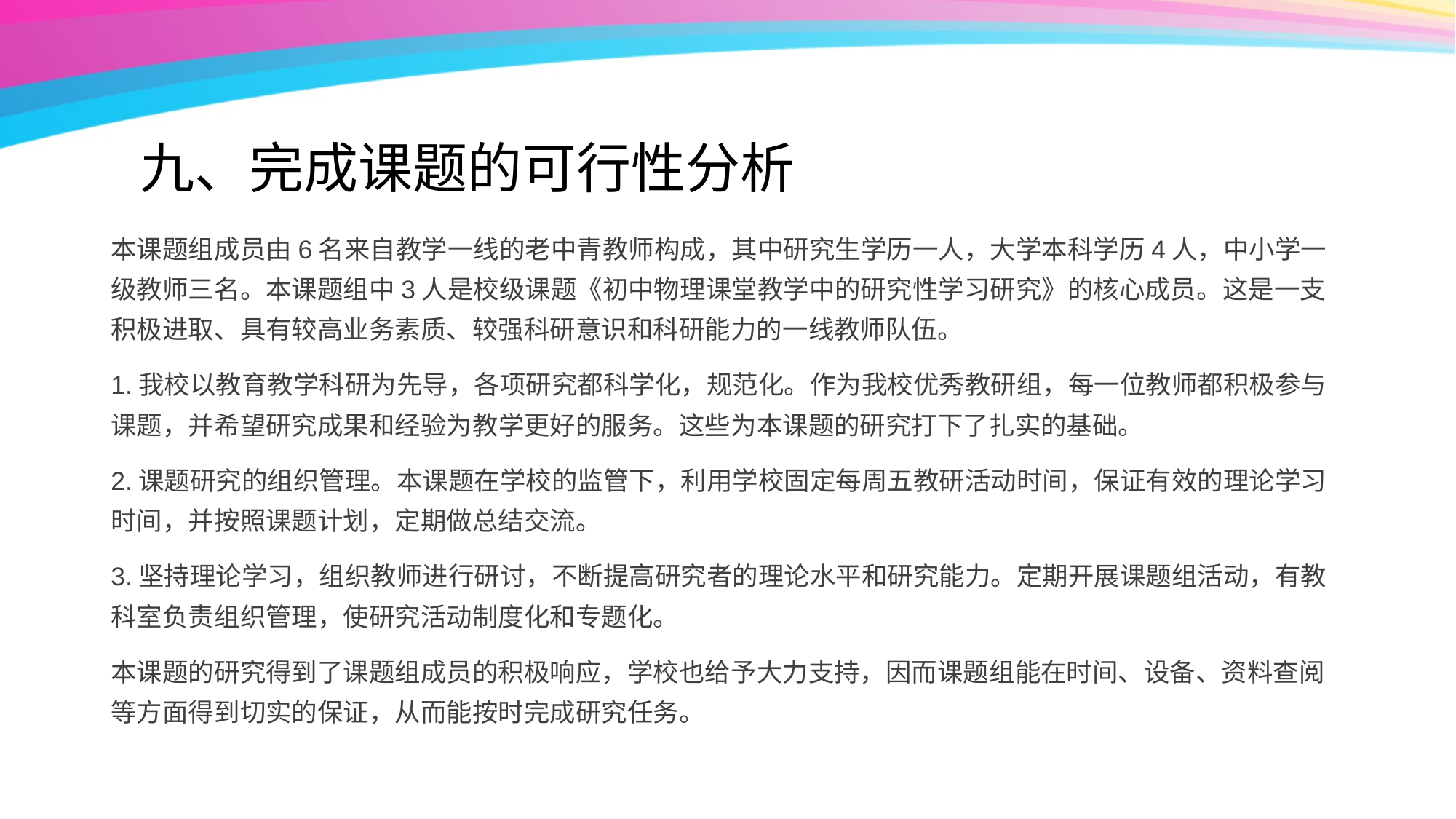

# 九、完成课题的可行性分析
本课题组成员由6名来自教学一线的老中青教师构成，其中研究生学历一人，大学本科学历4人，中小学一级教师三名。本课题组中3人是校级课题《初中物理课堂教学中的研究性学习研究》的核心成员。这是一支积极进取、具有较高业务素质、较强科研意识和科研能力的一线教师队伍。
1.我校以教育教学科研为先导，各项研究都科学化，规范化。作为我校优秀教研组，每一位教师都积极参与课题，并希望研究成果和经验为教学更好的服务。这些为本课题的研究打下了扎实的基础。
2.课题研究的组织管理。本课题在学校的监管下，利用学校固定每周五教研活动时间，保证有效的理论学习时间，并按照课题计划，定期做总结交流。
3.坚持理论学习，组织教师进行研讨，不断提高研究者的理论水平和研究能力。定期开展课题组活动，有教科室负责组织管理，使研究活动制度化和专题化。
本课题的研究得到了课题组成员的积极响应，学校也给予大力支持，因而课题组能在时间、设备、资料查阅等方面得到切实的保证，从而能按时完成研究任务。